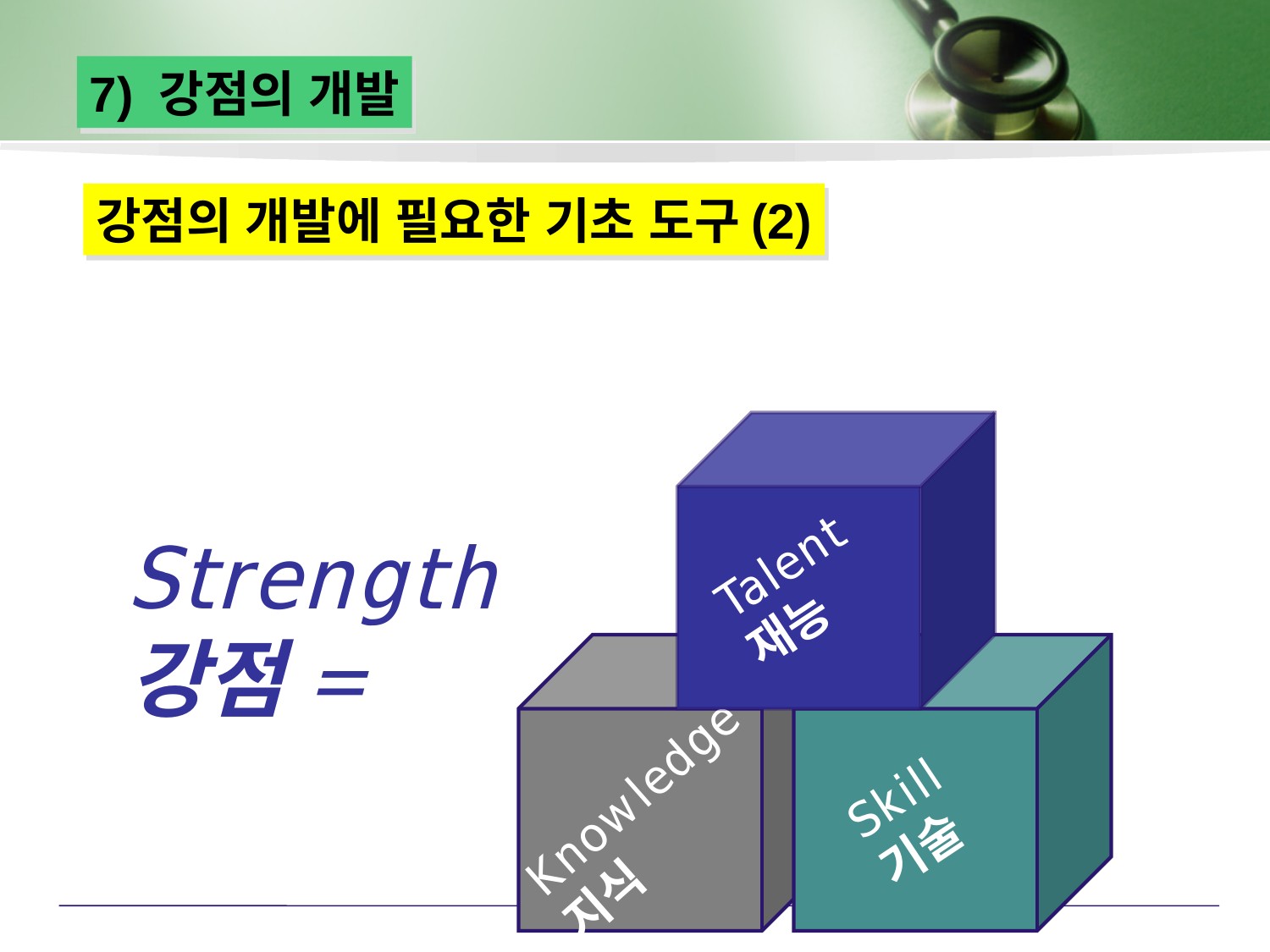

7) 강점의 개발
강점의 개발에 필요한 기초 도구(2)

Strength
강점=
Talent
재능

Knowledge
지식
Skill
기술